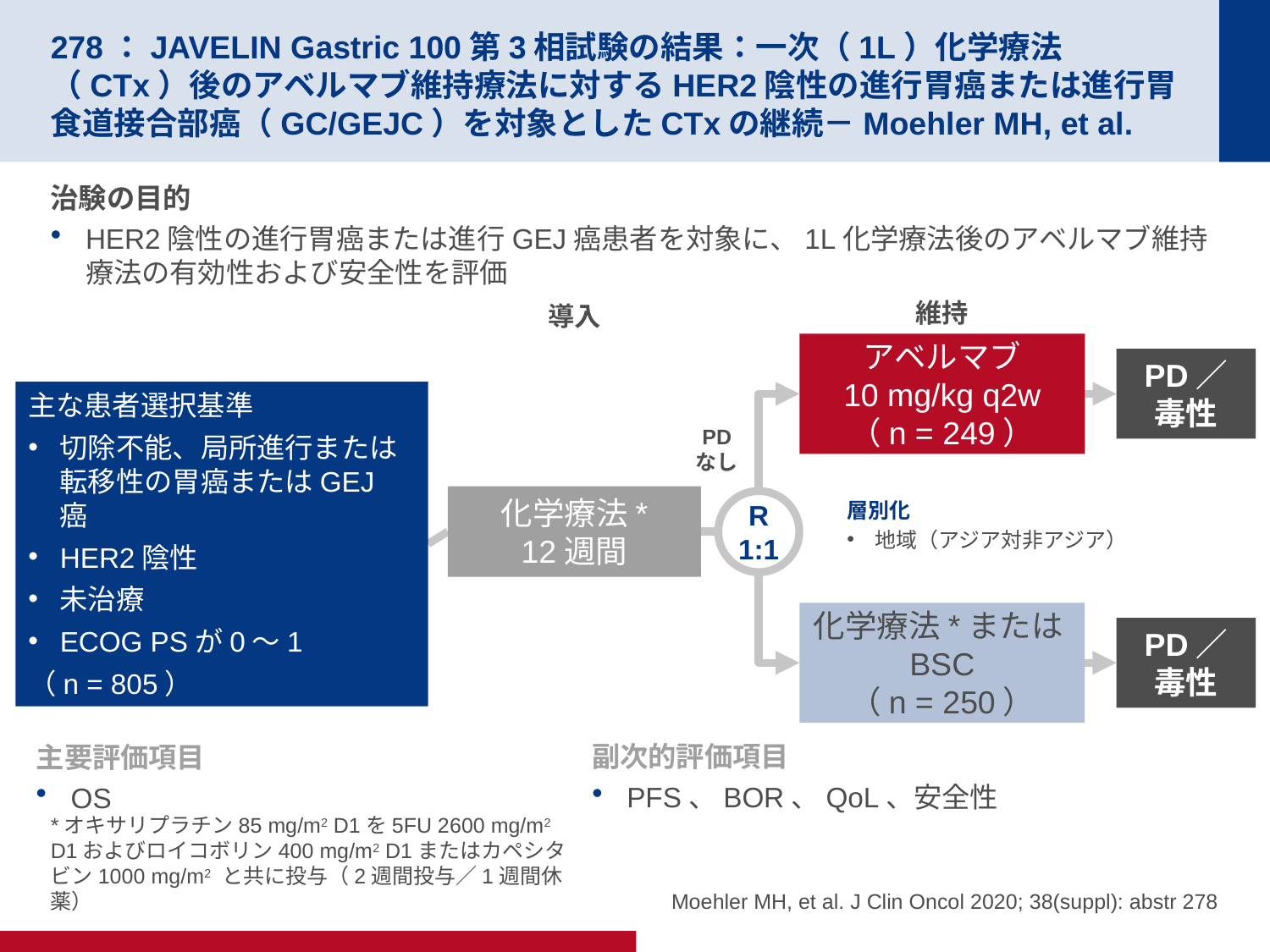

# 278：JAVELIN Gastric 100第3相試験の結果：一次（1L）化学療法（CTx）後のアベルマブ維持療法に対するHER2陰性の進行胃癌または進行胃食道接合部癌（GC/GEJC）を対象としたCTxの継続－Moehler MH, et al.
治験の目的
HER2陰性の進行胃癌または進行GEJ癌患者を対象に、1L化学療法後のアベルマブ維持療法の有効性および安全性を評価
維持
導入
アベルマブ
10 mg/kg q2w
（n = 249）
PD／
毒性
主な患者選択基準
切除不能、局所進行または転移性の胃癌またはGEJ癌
HER2陰性
未治療
ECOG PSが0～1
（n = 805）
PD
なし
化学療法*
12週間
R
1:1
層別化
地域（アジア対非アジア）
化学療法*またはBSC
（n = 250）
PD／
毒性
主要評価項目
OS

副次的評価項目
PFS、BOR、QoL、安全性
*オキサリプラチン85 mg/m2 D1を5FU 2600 mg/m2 D1およびロイコボリン400 mg/m2 D1またはカペシタビン1000 mg/m2 と共に投与（2週間投与／1週間休薬）
Moehler MH, et al. J Clin Oncol 2020; 38(suppl): abstr 278